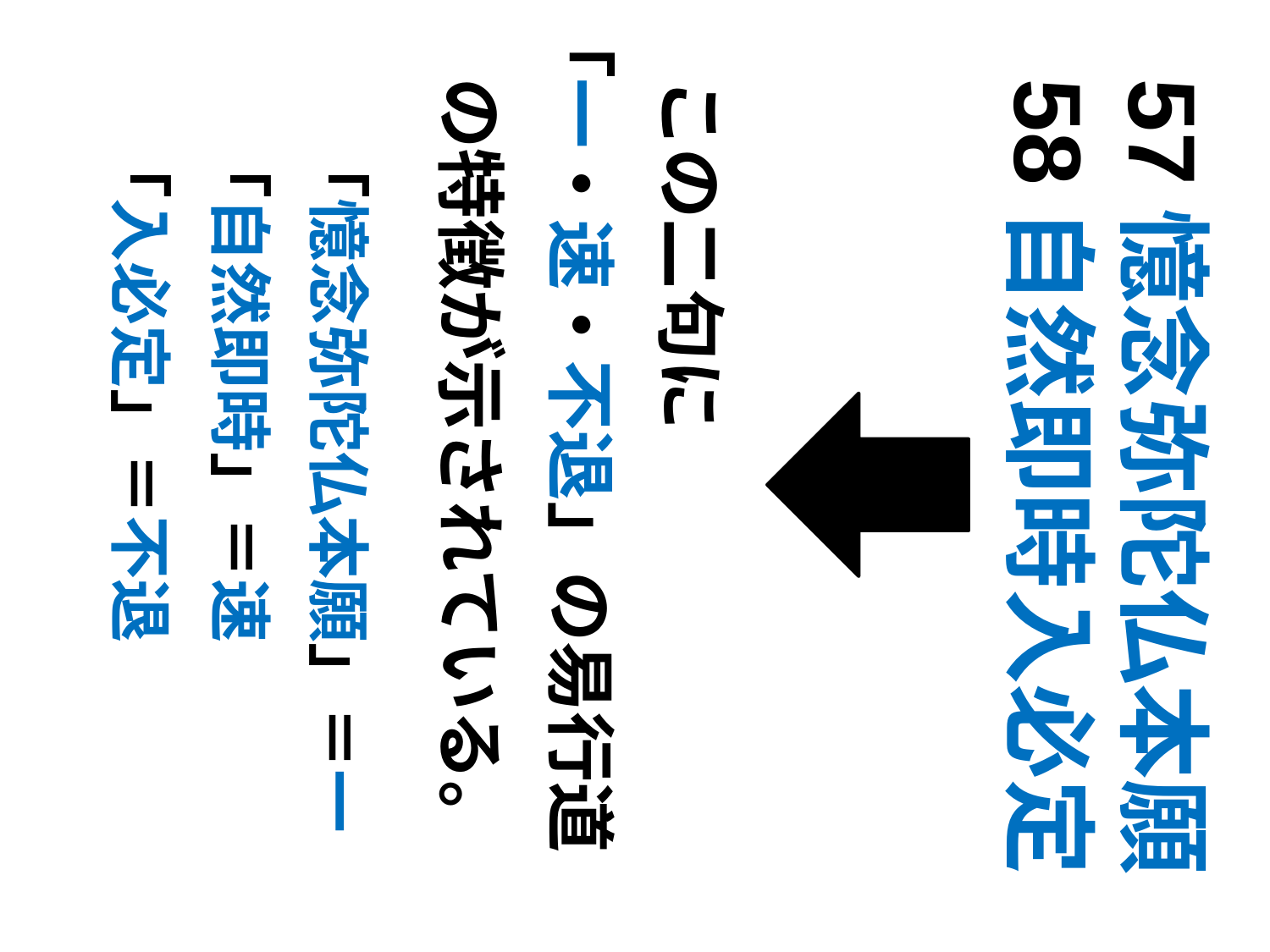

この二句に
「一・速・不退」の易行道
　の特徴が示されている。

　　「憶念弥陀仏本願」＝一
　　「自然即時」＝速
　　「入必定」＝不退
57憶念弥陀仏本願
58自然即時入必定